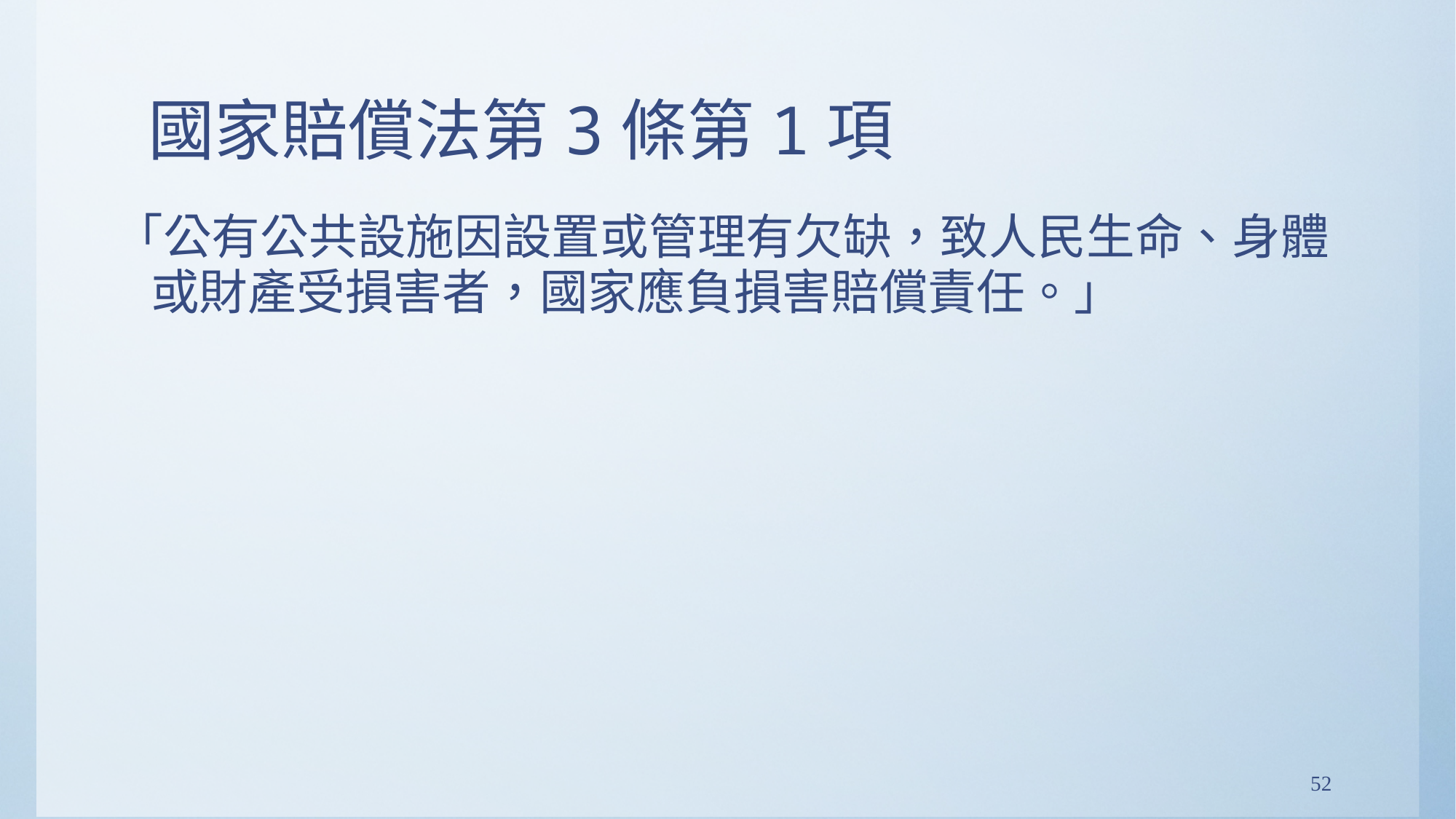

# 國家賠償法第3條第1項
「公有公共設施因設置或管理有欠缺，致人民生命、身體或財產受損害者，國家應負損害賠償責任。」
52